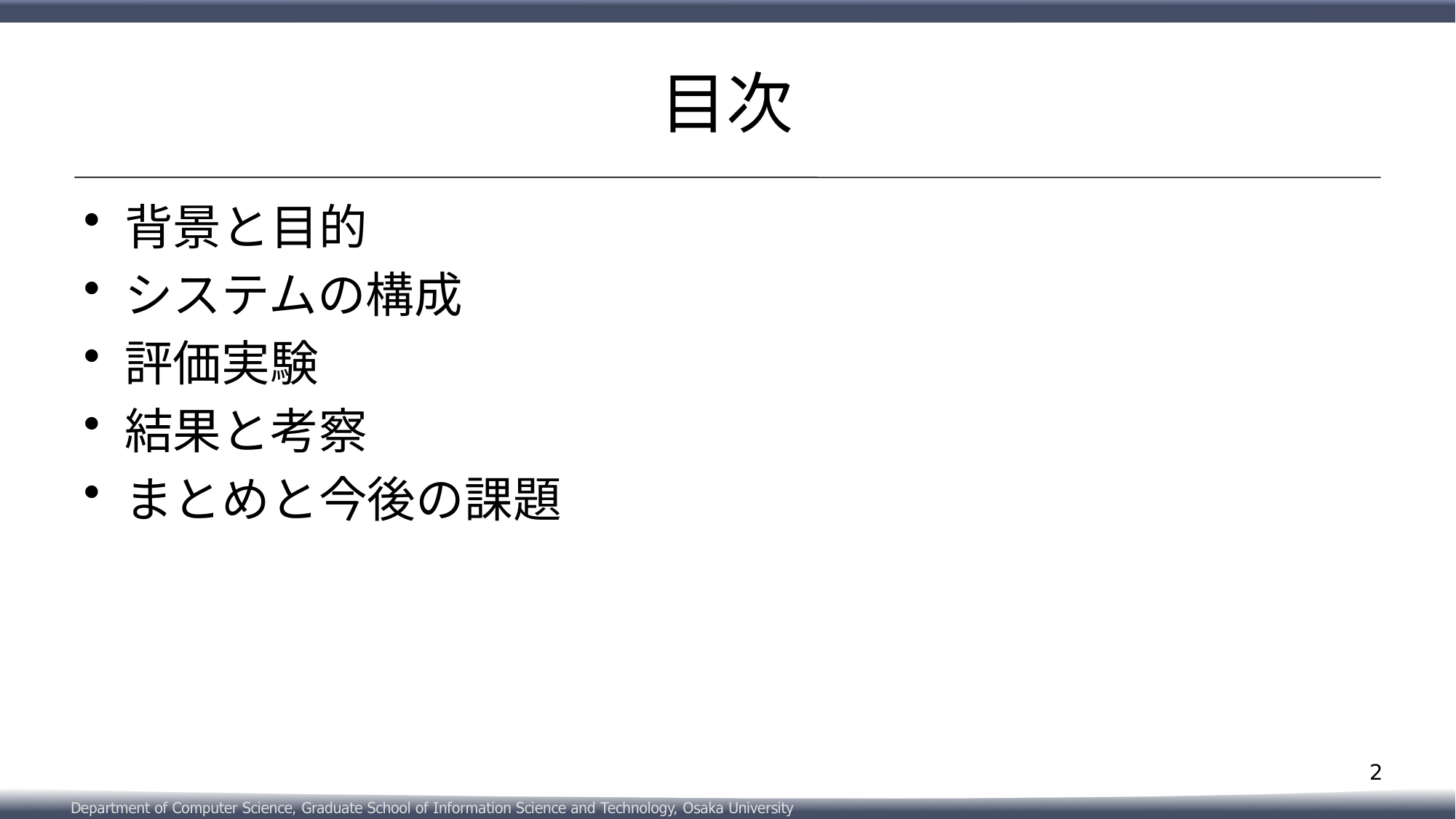

# 目次
背景と目的
システムの構成
評価実験
結果と考察
まとめと今後の課題
2